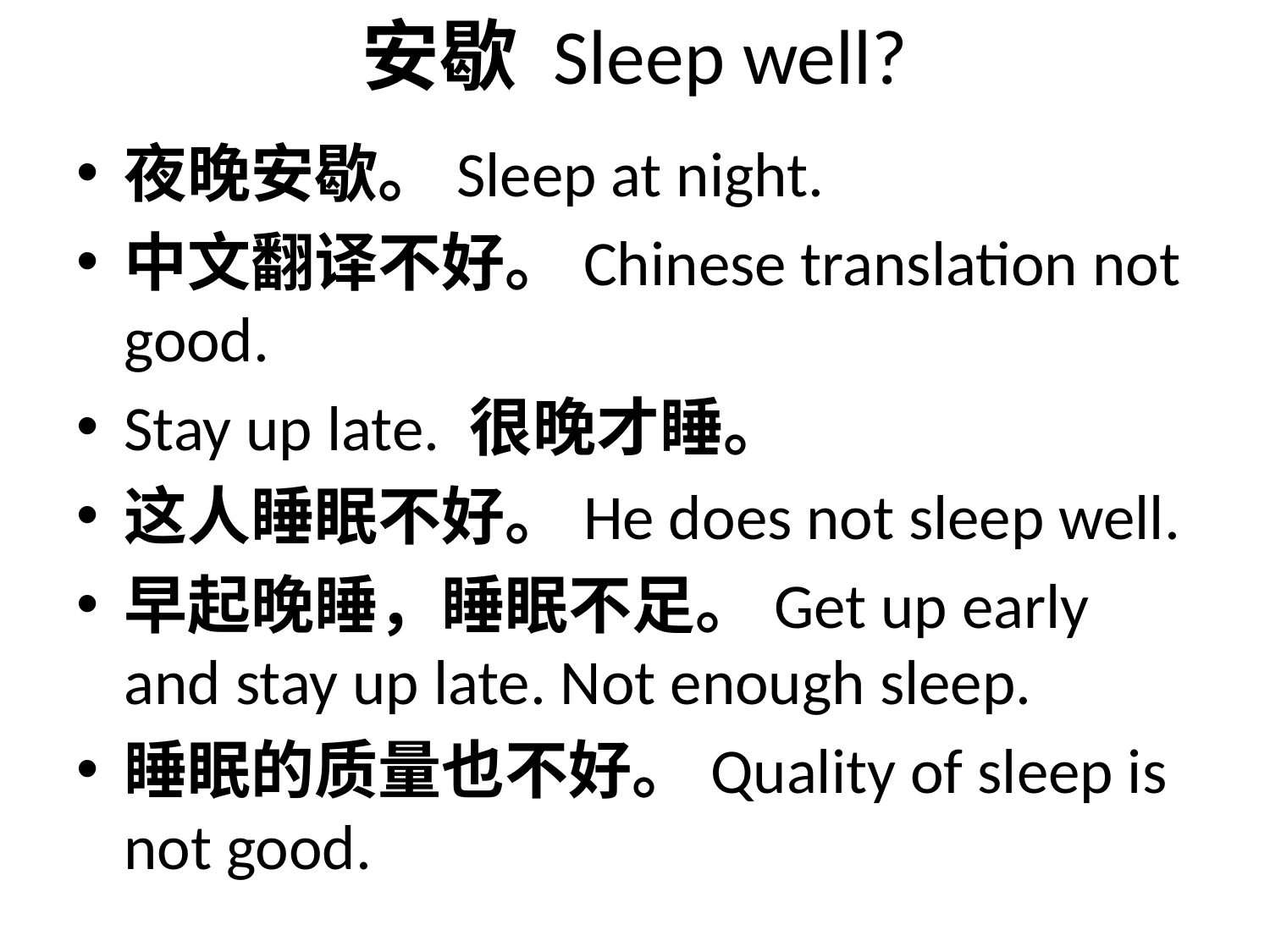

# 安歇 Sleep well?
夜晚安歇。Sleep at night.
中文翻译不好。Chinese translation not good.
Stay up late. 很晚才睡。
这人睡眠不好。He does not sleep well.
早起晚睡，睡眠不足。Get up early and stay up late. Not enough sleep.
睡眠的质量也不好。Quality of sleep is not good.